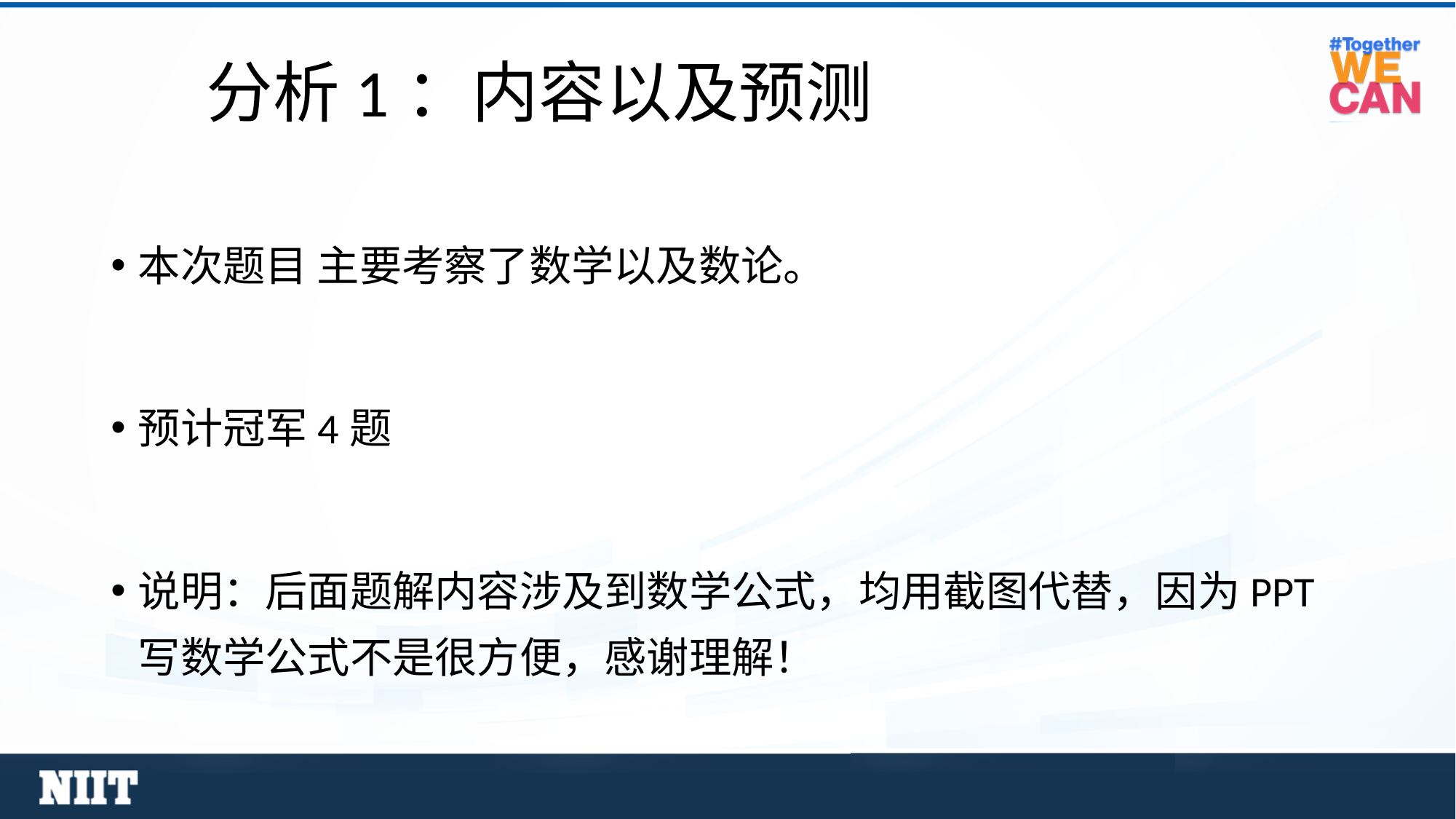

# 分析1：内容以及预测
本次题目 主要考察了数学以及数论。

预计冠军4题

说明：后面题解内容涉及到数学公式，均用截图代替，因为PPT写数学公式不是很方便，感谢理解！
2